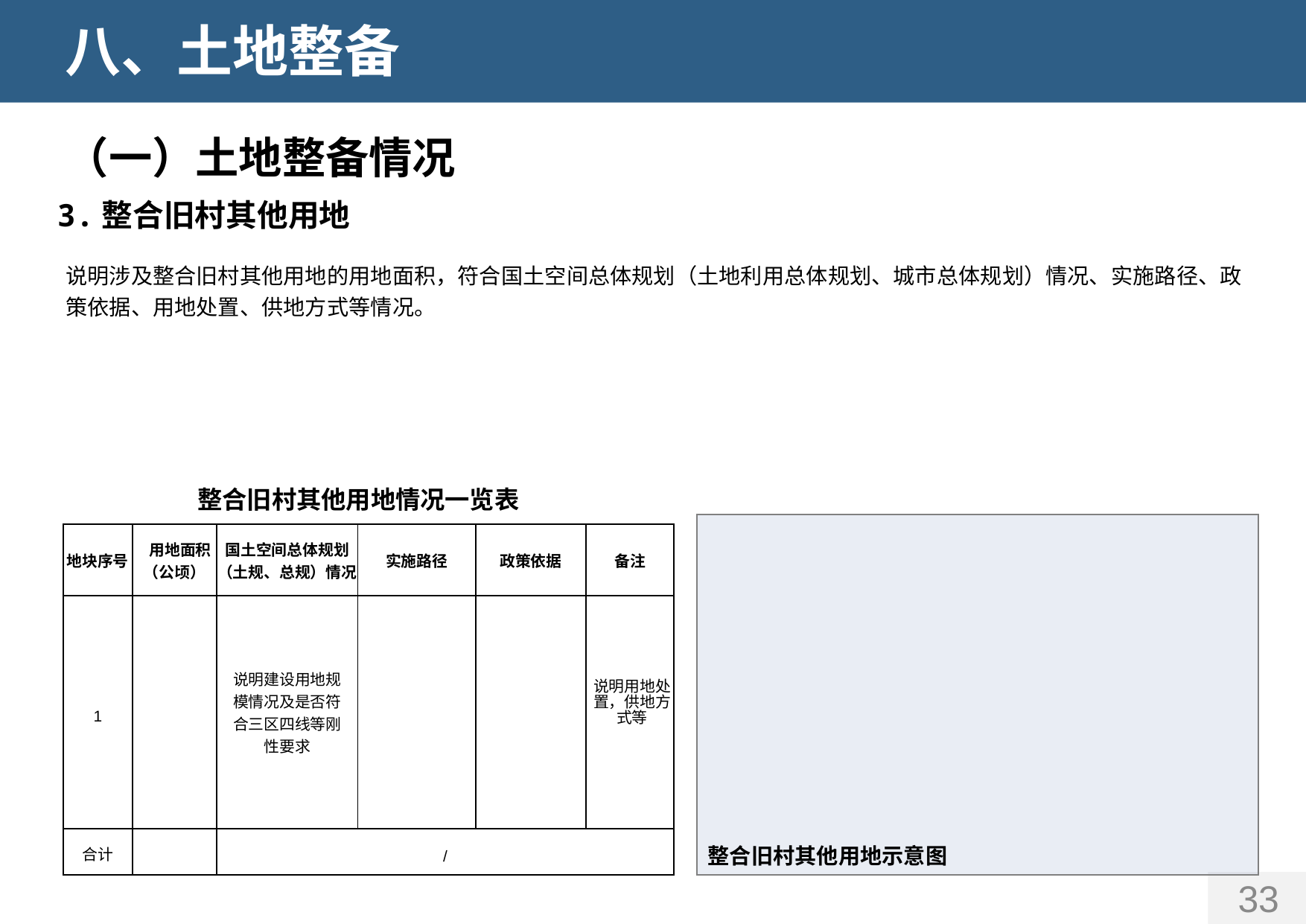

八、土地整备
（一）土地整备情况
3.整合旧村其他用地
说明涉及整合旧村其他用地的用地面积，符合国土空间总体规划（土地利用总体规划、城市总体规划）情况、实施路径、政策依据、用地处置、供地方式等情况。
整合旧村其他用地情况一览表

| 地块序号 | 用地面积 （公顷） | 国土空间总体规划（土规、总规）情况 | 实施路径 | 政策依据 | 备注 |
| --- | --- | --- | --- | --- | --- |
| 1 |  | 说明建设用地规模情况及是否符合三区四线等刚性要求 |  |  | 说明用地处置，供地方式等 |
| 合计 |  | / |  |  |  |
整合旧村其他用地示意图
33